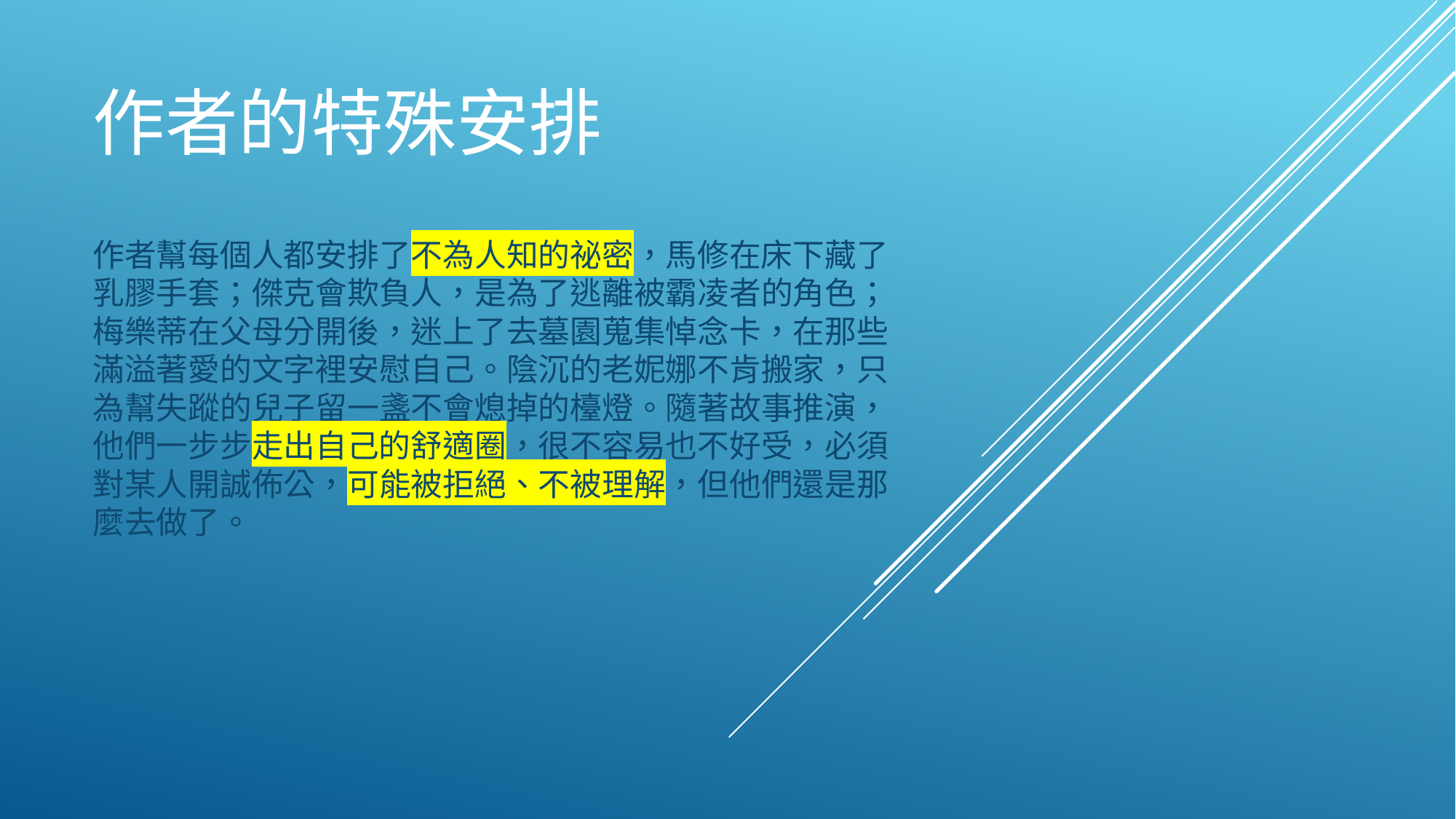

# 作者的特殊安排
作者幫每個人都安排了不為人知的祕密，馬修在床下藏了乳膠手套；傑克會欺負人，是為了逃離被霸凌者的角色；梅樂蒂在父母分開後，迷上了去墓園蒐集悼念卡，在那些滿溢著愛的文字裡安慰自己。陰沉的老妮娜不肯搬家，只為幫失蹤的兒子留一盞不會熄掉的檯燈。隨著故事推演，他們一步步走出自己的舒適圈，很不容易也不好受，必須對某人開誠佈公，可能被拒絕、不被理解，但他們還是那麼去做了。